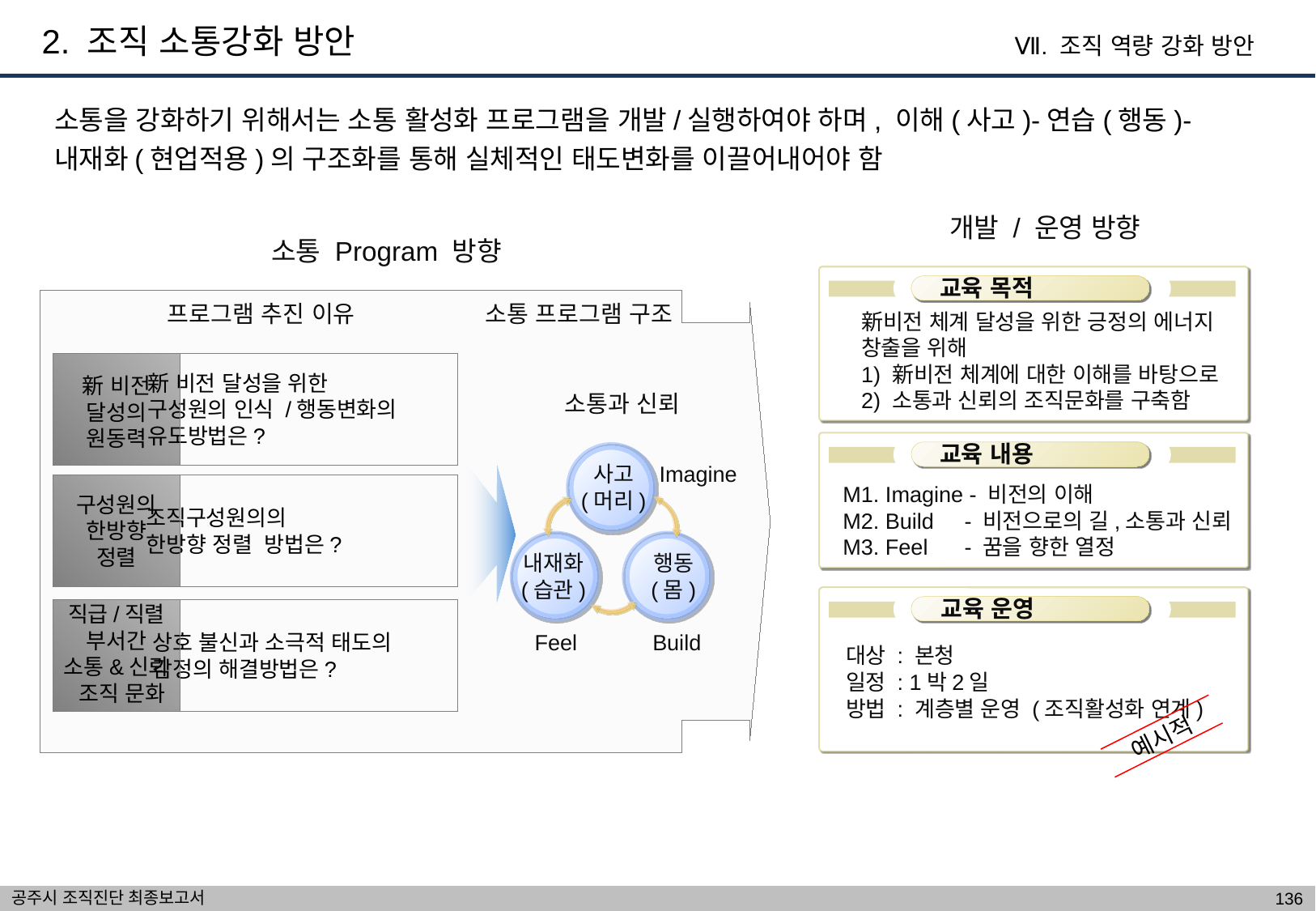

2. 조직 소통강화 방안
Ⅶ. 조직 역량 강화 방안
소통을 강화하기 위해서는 소통 활성화 프로그램을 개발/실행하여야 하며, 이해(사고)-연습(행동)-내재화(현업적용)의 구조화를 통해 실체적인 태도변화를 이끌어내어야 함
개발 / 운영 방향
소통 Program 방향

교육 목적

프로그램 추진 이유
소통 프로그램 구조
新비전 체계 달성을 위한 긍정의 에너지
창출을 위해
1) 新비전 체계에 대한 이해를 바탕으로
2) 소통과 신뢰의 조직문화를 구축함

新 비전 달성을 위한
구성원의 인식 /행동변화의
유도방법은?
新 비전
달성의
원동력
소통과 신뢰

교육 내용

Imagine
사고
(머리)
M1. Imagine - 비전의 이해
M2. Build     - 비전으로의 길,소통과 신뢰
M3. Feel      - 꿈을 향한 열정

구성원의
한방향
정렬

조직구성원의의
한방향 정렬  방법은?

내재화
(습관)
행동
(몸)

교육 운영

직급/직렬
부서간
소통&신뢰
 조직 문화

Feel
Build
상호 불신과 소극적 태도의
감정의 해결방법은?
대상 : 본청
일정 : 1박2일
방법 : 계층별 운영 (조직활성화 연계)
예시적